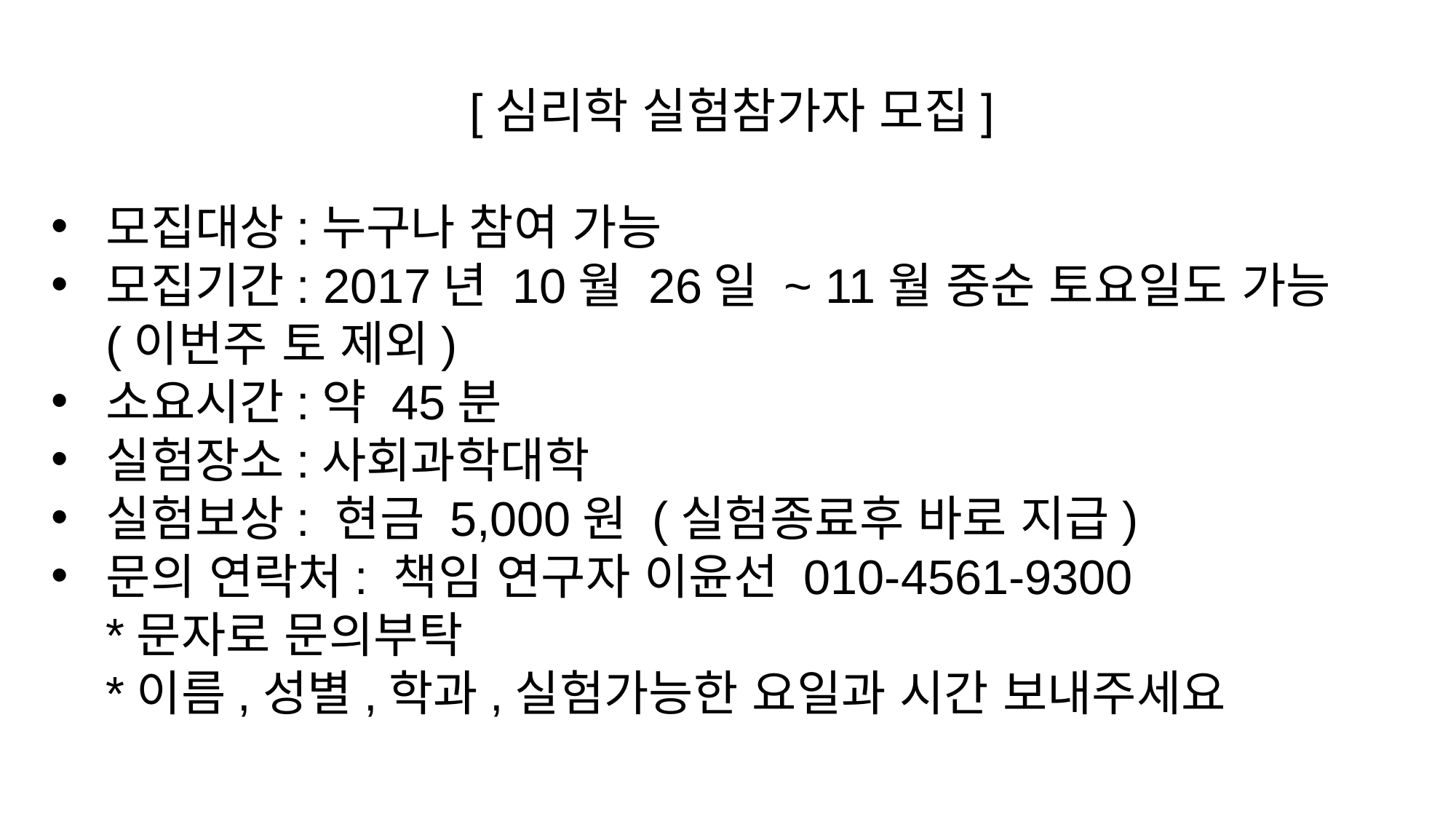

[심리학 실험참가자 모집]

모집대상:누구나 참여 가능
모집기간: 2017년 10월 26일 ~ 11월 중순 토요일도 가능(이번주 토 제외)
소요시간:약 45분
실험장소:사회과학대학
실험보상: 현금 5,000원 (실험종료후 바로 지급)
문의 연락처: 책임 연구자 이윤선 010-4561-9300
*문자로 문의부탁
*이름,성별,학과,실험가능한 요일과 시간 보내주세요